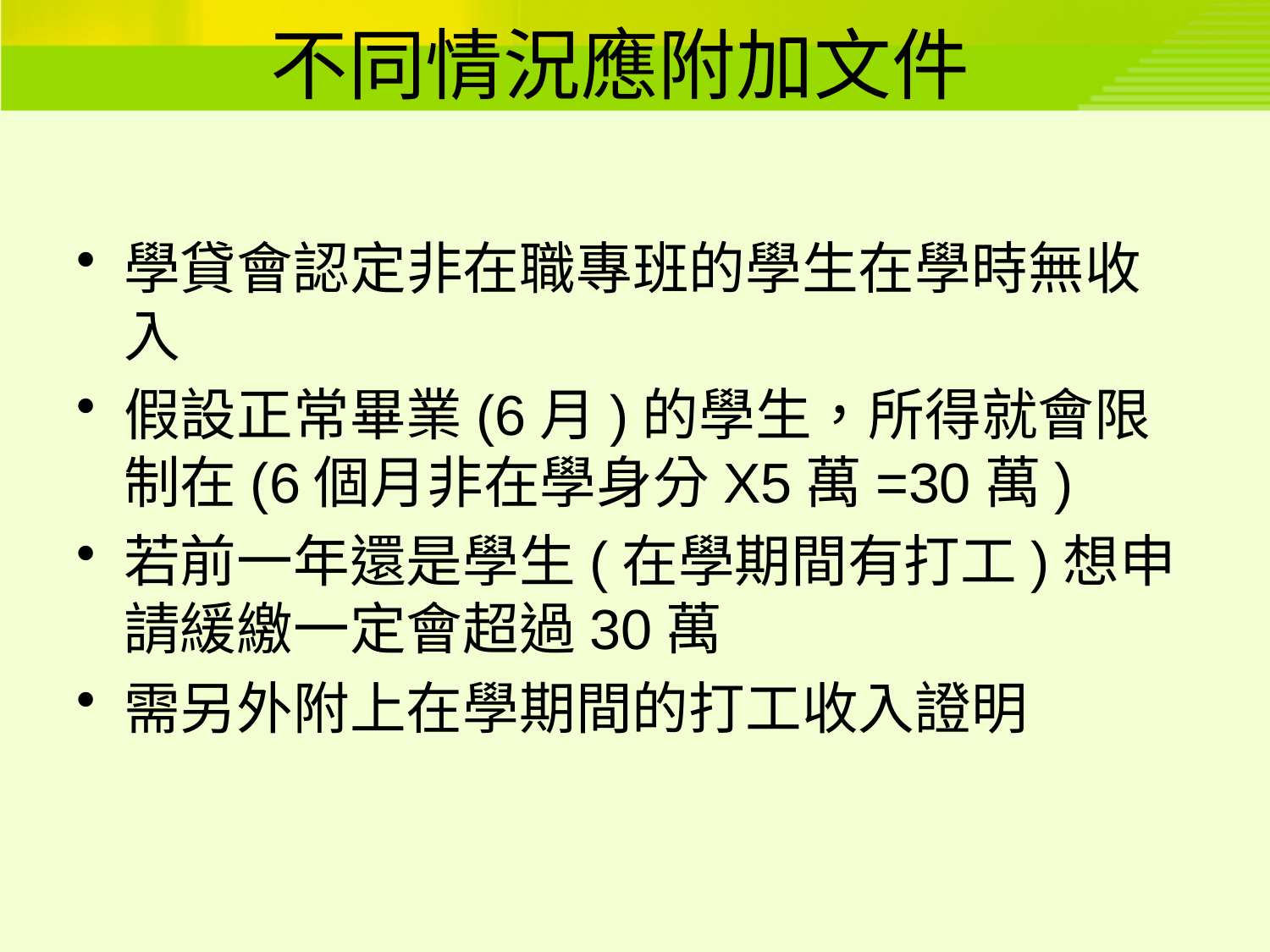

# 不同情況應附加文件
學貸會認定非在職專班的學生在學時無收入
假設正常畢業(6月)的學生，所得就會限制在(6個月非在學身分X5萬=30萬)
若前一年還是學生(在學期間有打工)想申請緩繳一定會超過30萬
需另外附上在學期間的打工收入證明